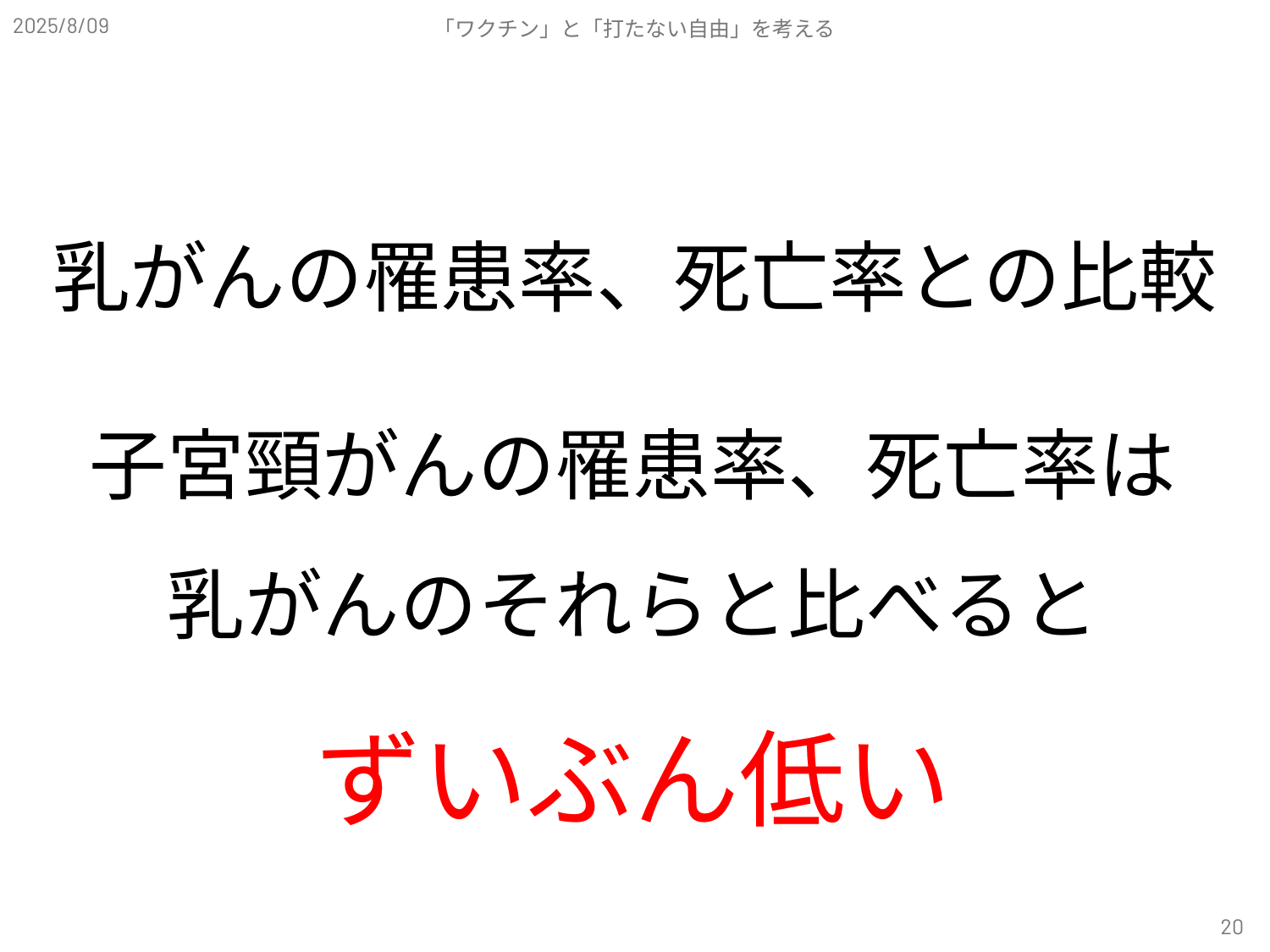

2025/8/09
「ワクチン」と「打たない自由」を考える
乳がんの罹患率、死亡率との比較
子宮頸がんの罹患率、死亡率は
乳がんのそれらと比べると
ずいぶん低い
20